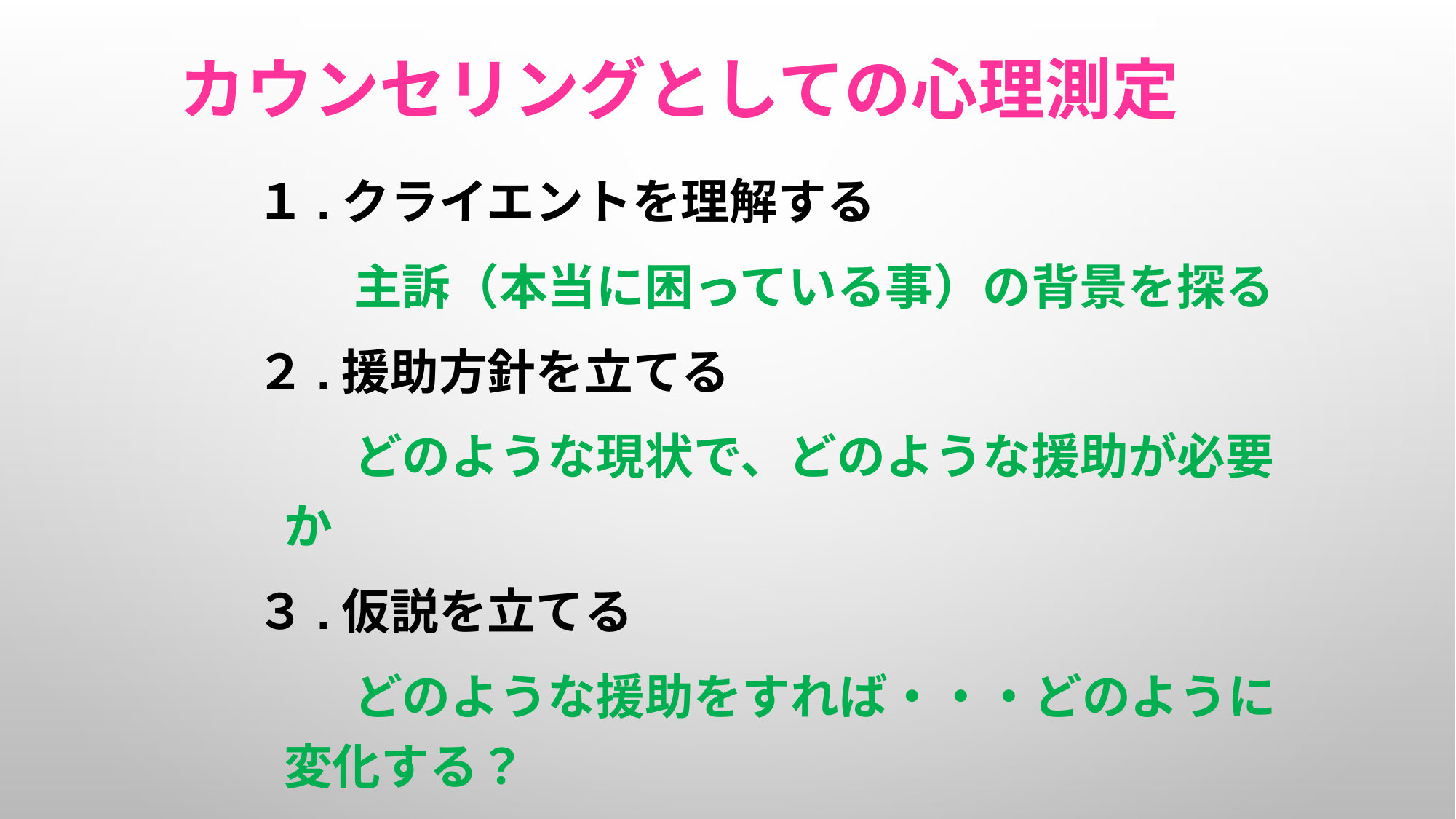

# カウンセリングとしての心理測定
１.クライエントを理解する
　　主訴（本当に困っている事）の背景を探る
２.援助方針を立てる
　　どのような現状で、どのような援助が必要か
３.仮説を立てる
　　どのような援助をすれば・・・どのように変化する？